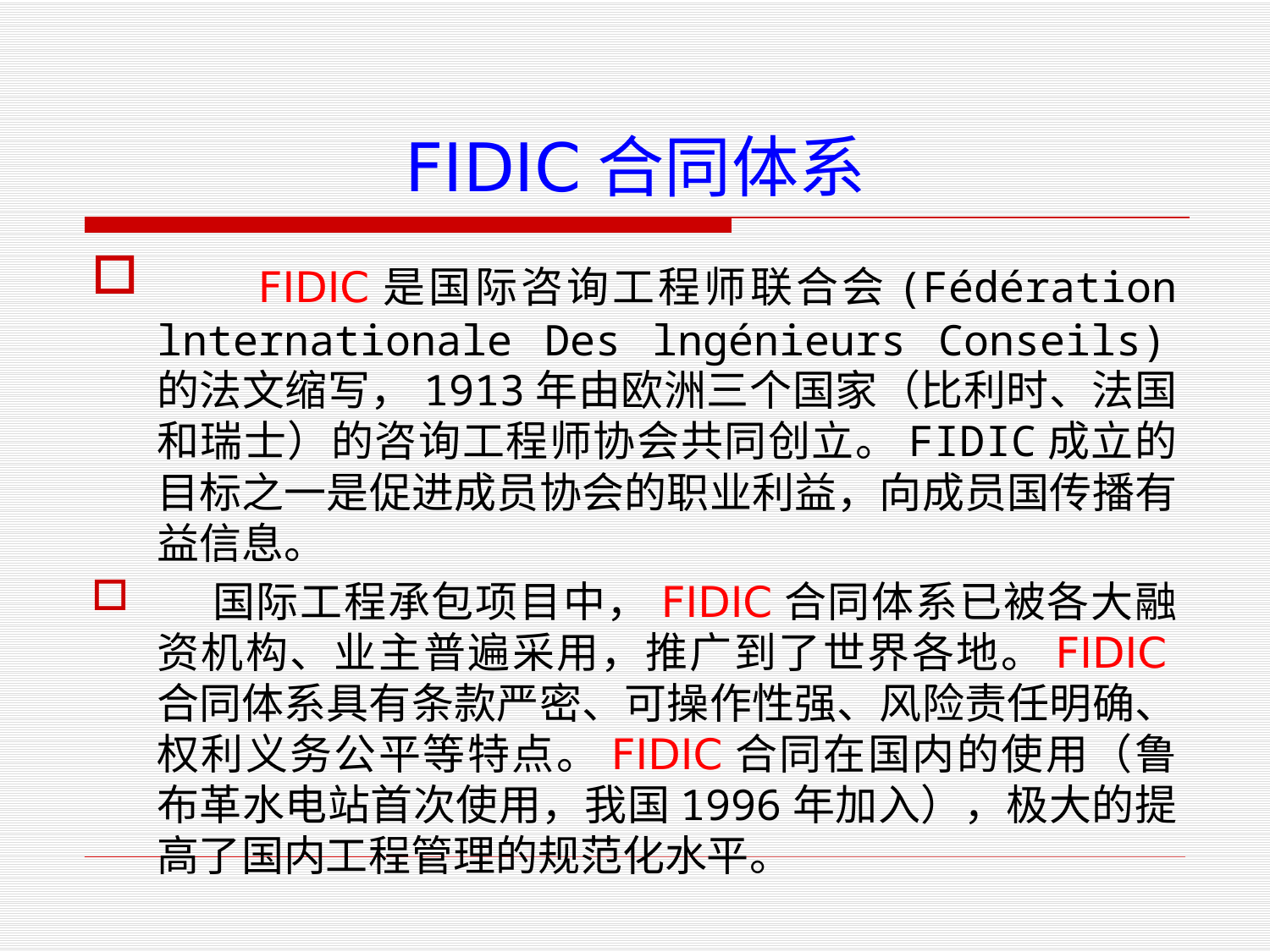

# FIDIC合同体系
     FIDIC是国际咨询工程师联合会(Fédération lnternationale Des lngénieurs Conseils)的法文缩写，1913年由欧洲三个国家（比利时、法国和瑞士）的咨询工程师协会共同创立。FIDIC成立的目标之一是促进成员协会的职业利益，向成员国传播有益信息。
    国际工程承包项目中，FIDIC合同体系已被各大融资机构、业主普遍采用，推广到了世界各地。FIDIC合同体系具有条款严密、可操作性强、风险责任明确、权利义务公平等特点。FIDIC合同在国内的使用（鲁布革水电站首次使用，我国1996年加入），极大的提高了国内工程管理的规范化水平。